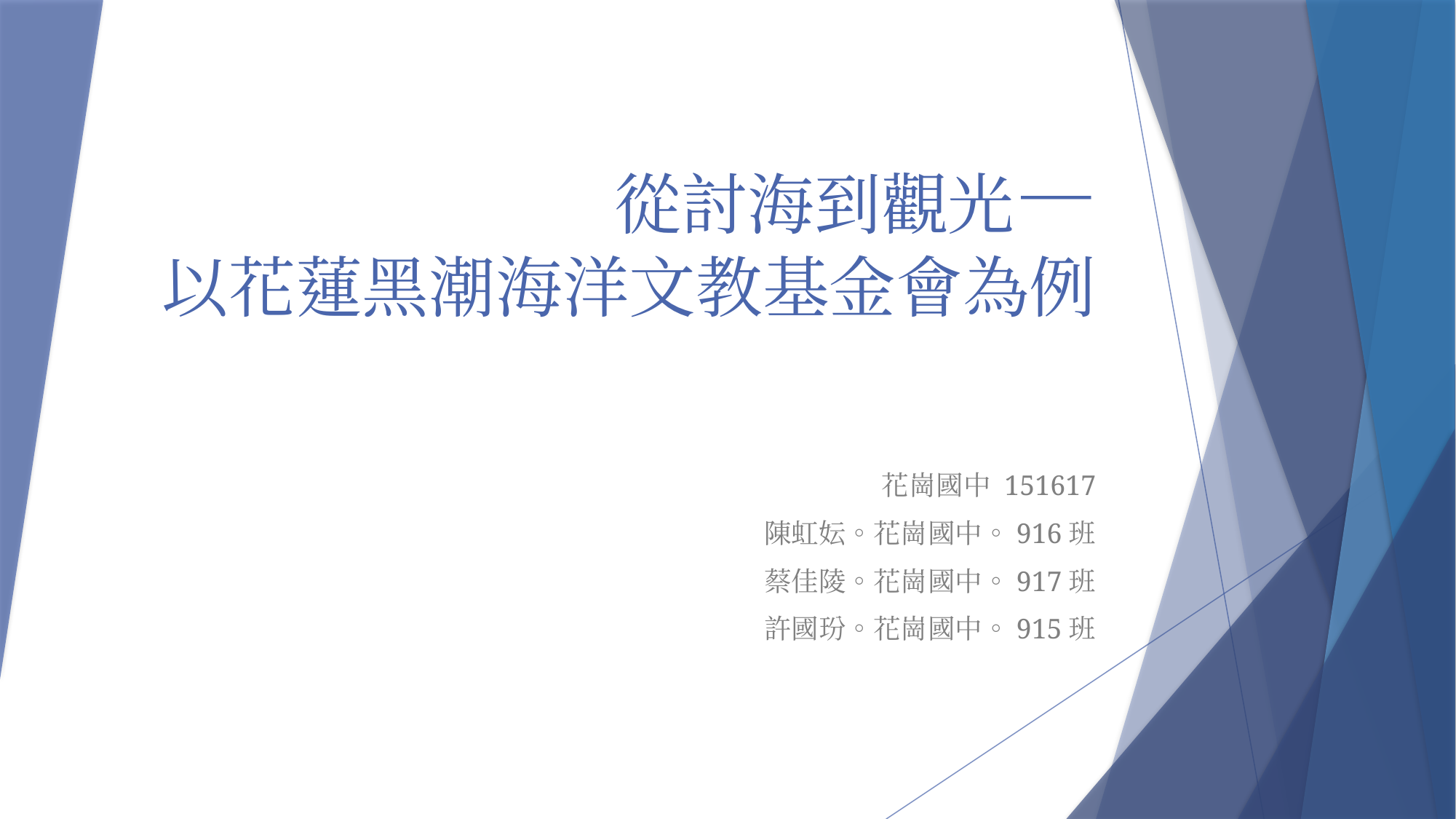

# 從討海到觀光― 以花蓮黑潮海洋文教基金會為例
花崗國中 151617
陳虹妘。花崗國中。916班
蔡佳陵。花崗國中。917班
許國玢。花崗國中。915班